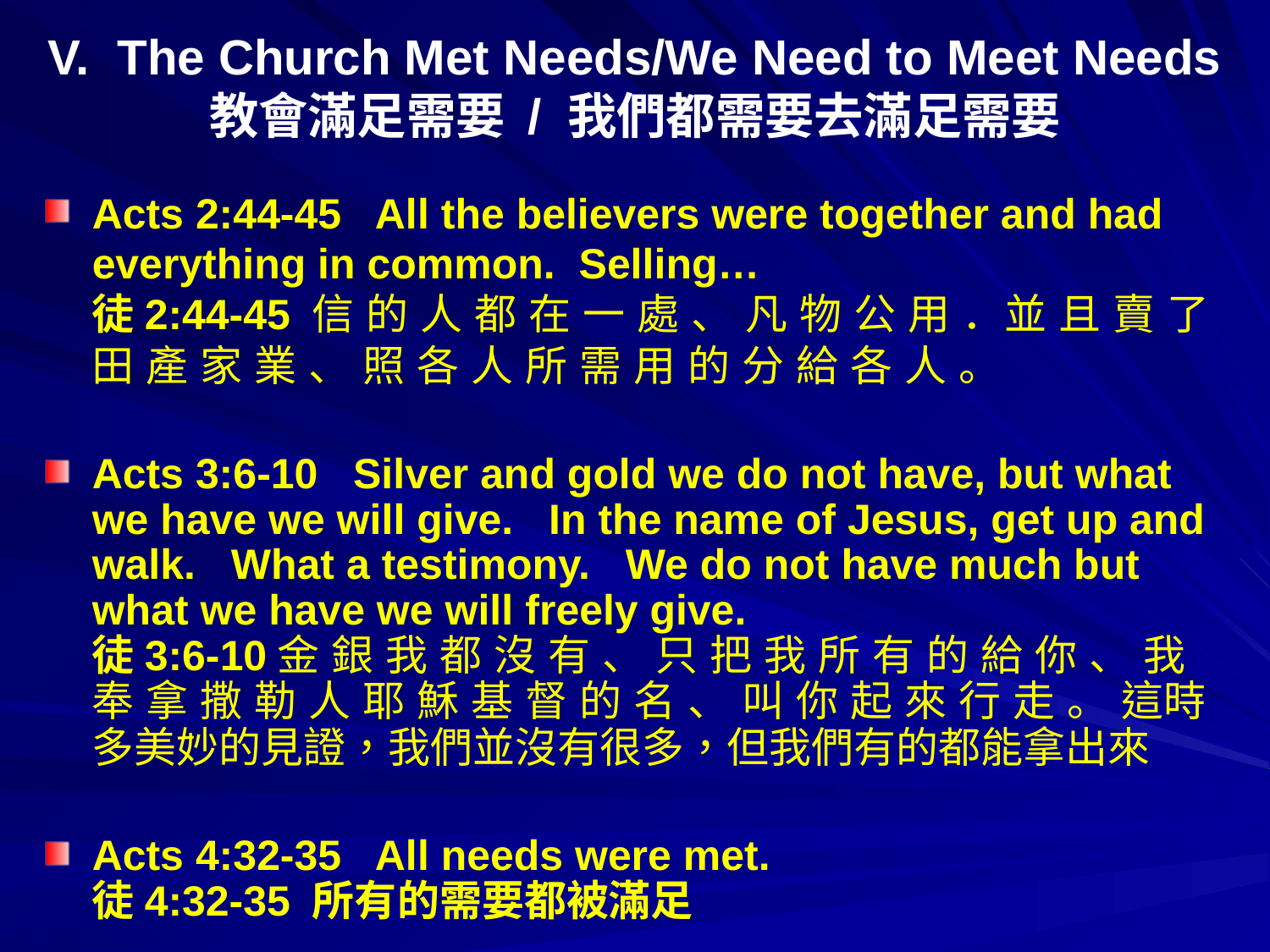

# V.  The Church Met Needs/We Need to Meet Needs 教會滿足需要 / 我們都需要去滿足需要
Acts 2:44-45   All the believers were together and had everything in common.  Selling…                                     徒2:44-45 信 的 人 都 在 一 處 、 凡 物 公 用 ．並 且 賣 了 田 產 家 業 、 照 各 人 所 需 用 的 分 給 各 人 。

Acts 3:6-10   Silver and gold we do not have, but what we have we will give.   In the name of Jesus, get up and walk.   What a testimony.   We do not have much but what we have we will freely give.                                        徒3:6-10金 銀 我 都 沒 有 、 只 把 我 所 有 的 給 你 、 我 奉 拿 撒 勒 人 耶 穌 基 督 的 名 、 叫 你 起 來 行 走 。 這時多美妙的見證，我們並沒有很多，但我們有的都能拿出來

Acts 4:32-35   All needs were met.                                     徒4:32-35 所有的需要都被滿足

Acts 5:12-16     Meeting needs, healing.